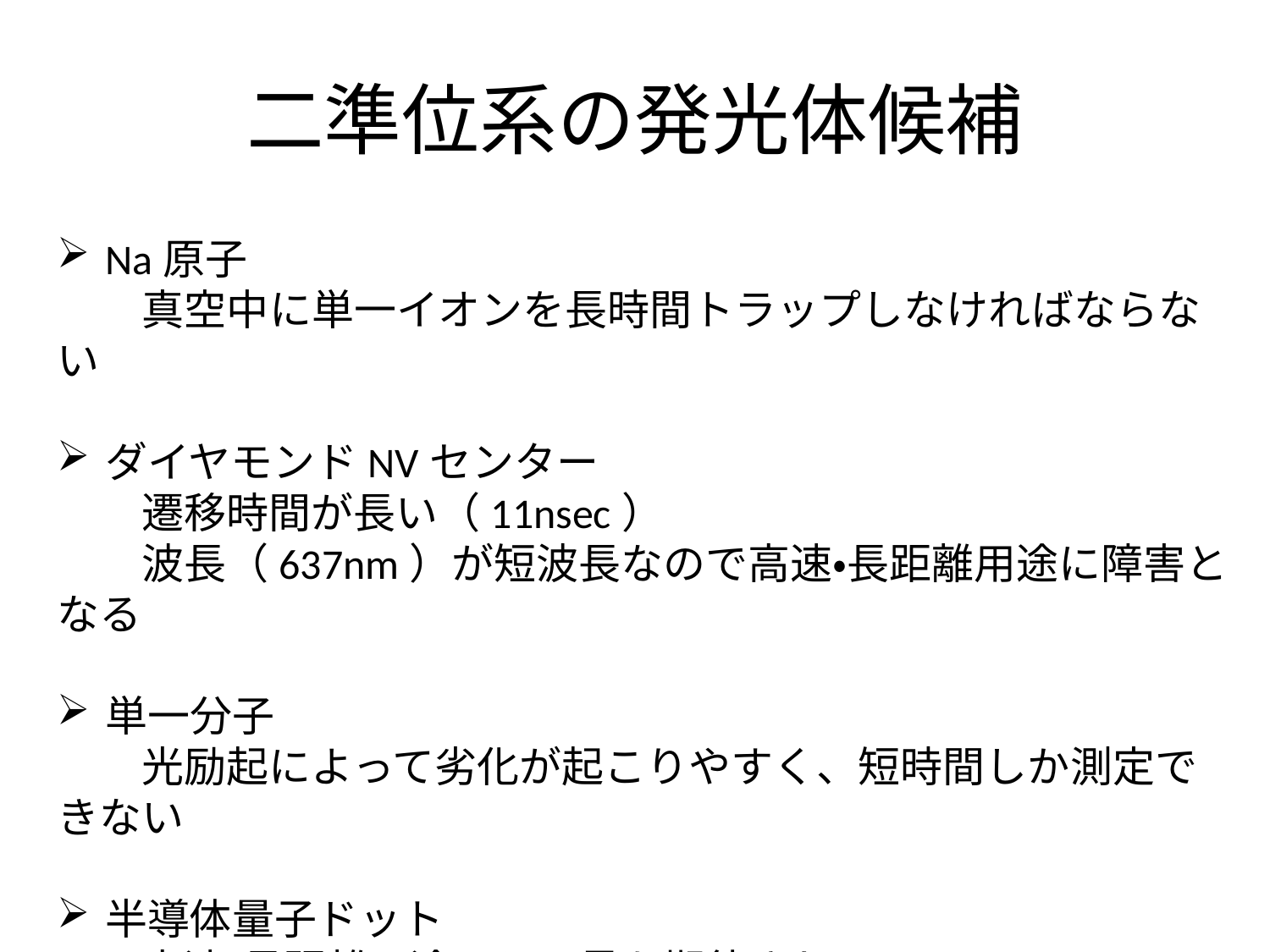

# 二準位系の発光体候補
Na原子
　　真空中に単一イオンを長時間トラップしなければならない

ダイヤモンドNVセンター
　　遷移時間が長い（11nsec）
　　波長（637nm）が短波長なので高速・長距離用途に障害となる

単一分子
　　光励起によって劣化が起こりやすく、短時間しか測定できない

半導体量子ドット
　　高速・長距離用途として最も期待されている